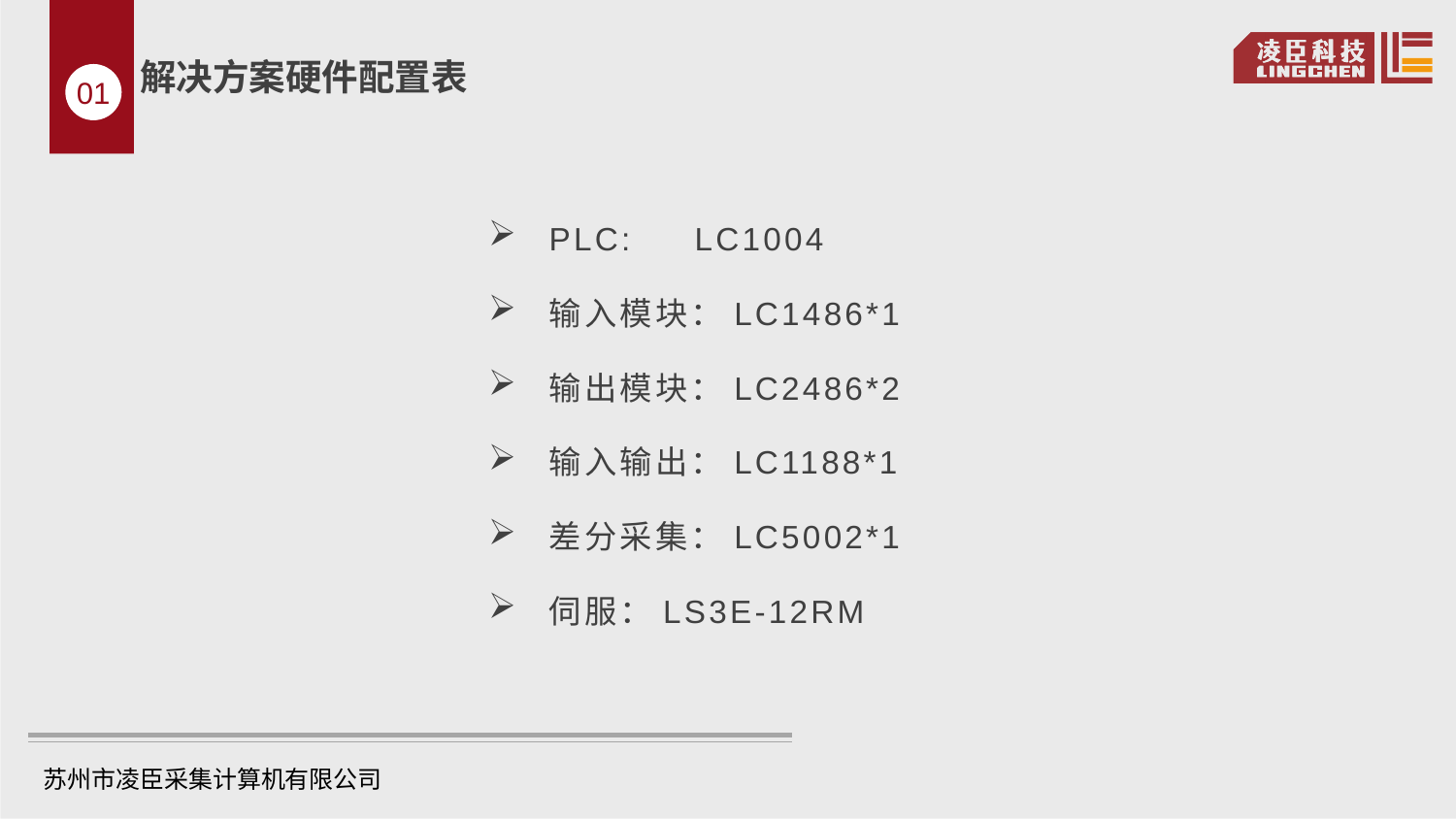

解决方案硬件配置表

01
PLC:	LC1004
输入模块：LC1486*1
输出模块：LC2486*2
输入输出：LC1188*1
差分采集：LC5002*1
伺服：LS3E-12RM